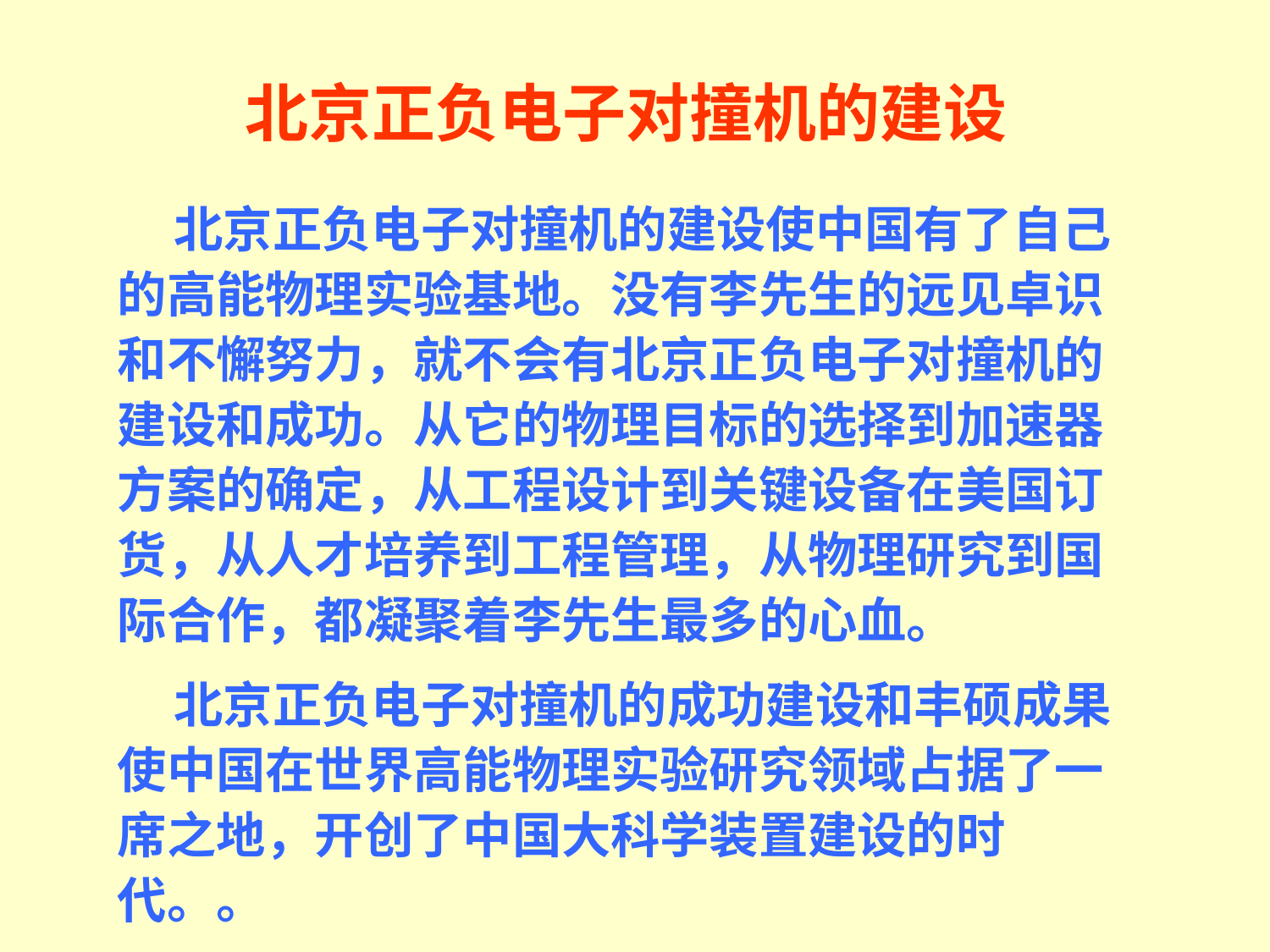

# 北京正负电子对撞机的建设
    北京正负电子对撞机的建设使中国有了自己的高能物理实验基地。没有李先生的远见卓识和不懈努力，就不会有北京正负电子对撞机的建设和成功。从它的物理目标的选择到加速器方案的确定，从工程设计到关键设备在美国订货，从人才培养到工程管理，从物理研究到国际合作，都凝聚着李先生最多的心血。
    北京正负电子对撞机的成功建设和丰硕成果使中国在世界高能物理实验研究领域占据了一席之地，开创了中国大科学装置建设的时代。。